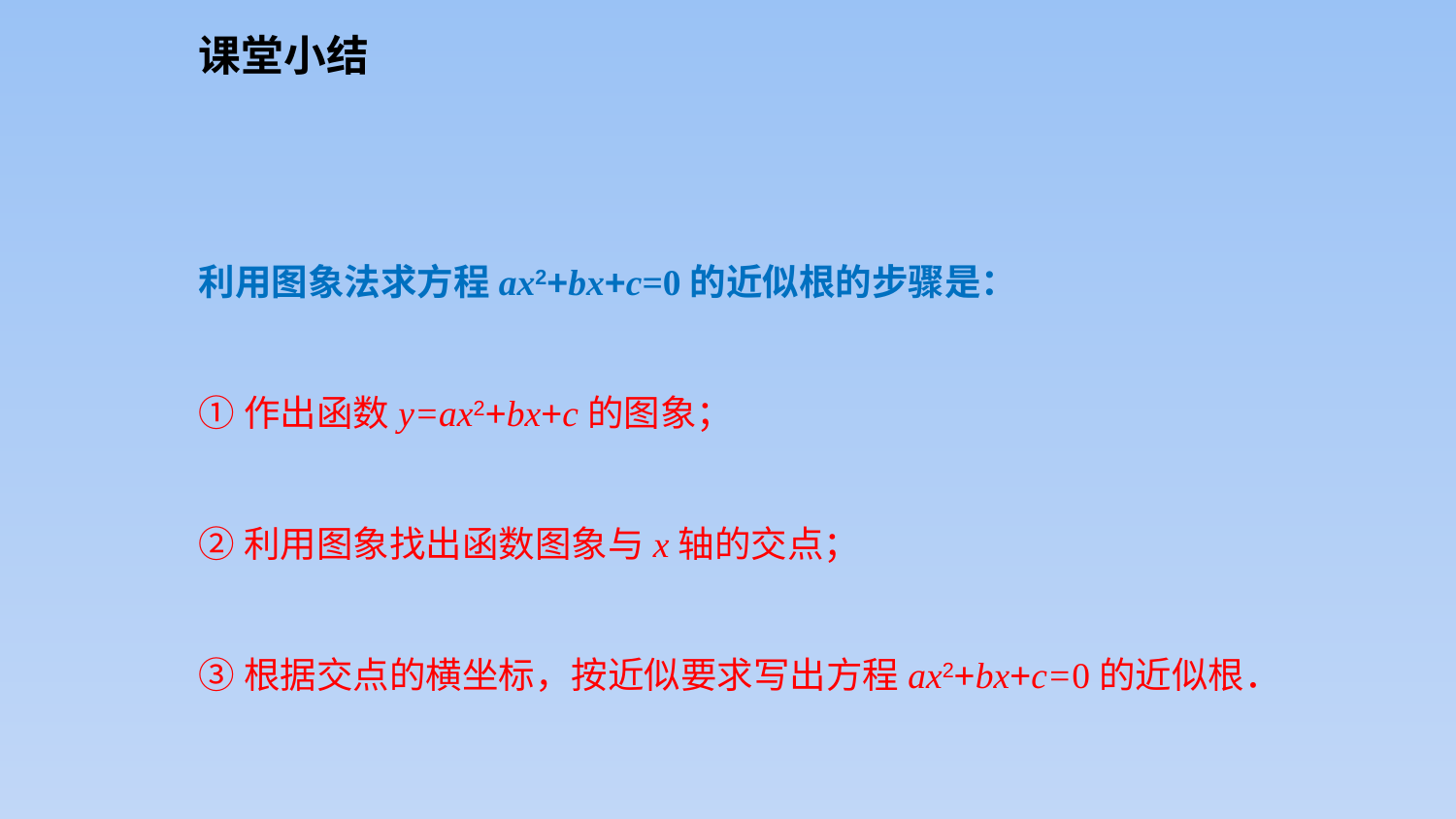

课堂小结
利用图象法求方程ax2+bx+c=0的近似根的步骤是：
①作出函数y=ax2+bx+c的图象；
②利用图象找出函数图象与x轴的交点；
③根据交点的横坐标，按近似要求写出方程ax2+bx+c=0的近似根．